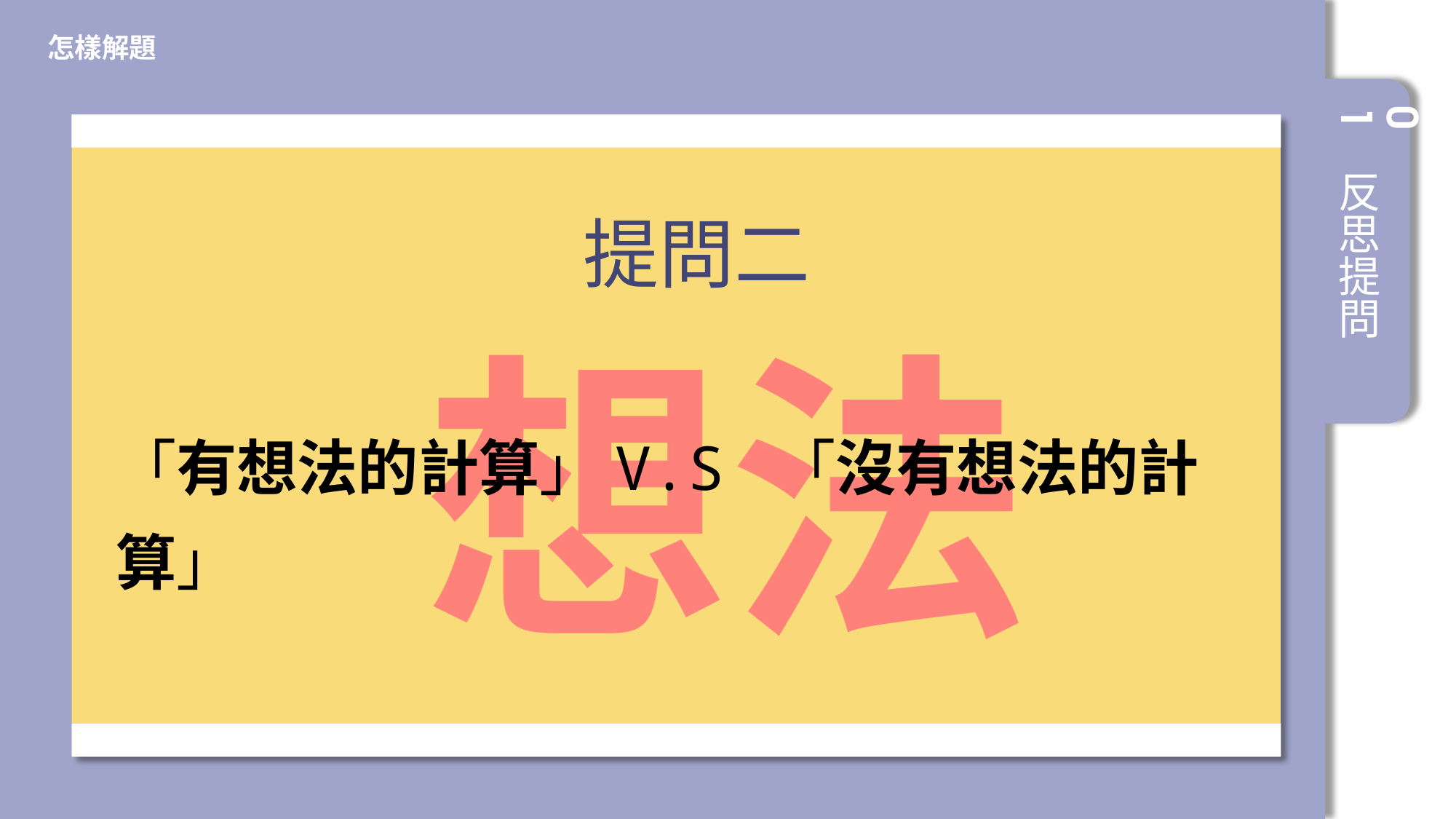

怎樣解題
01

反思提問
提問二
想法
「有想法的計算」V.S 「沒有想法的計算」